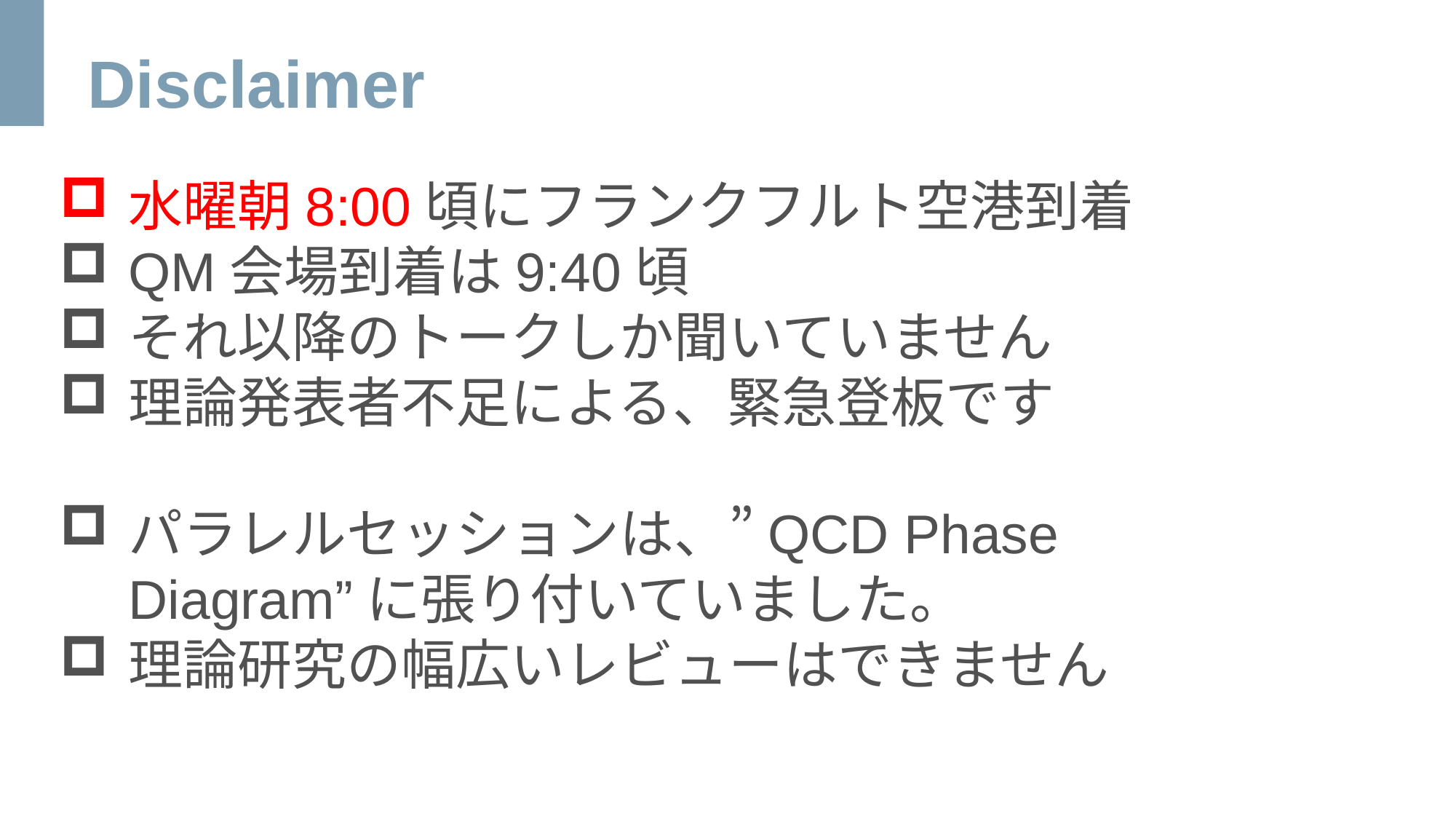

# Disclaimer
水曜朝8:00頃にフランクフルト空港到着
QM会場到着は9:40頃
それ以降のトークしか聞いていません
理論発表者不足による、緊急登板です

パラレルセッションは、”QCD Phase Diagram”に張り付いていました。
理論研究の幅広いレビューはできません